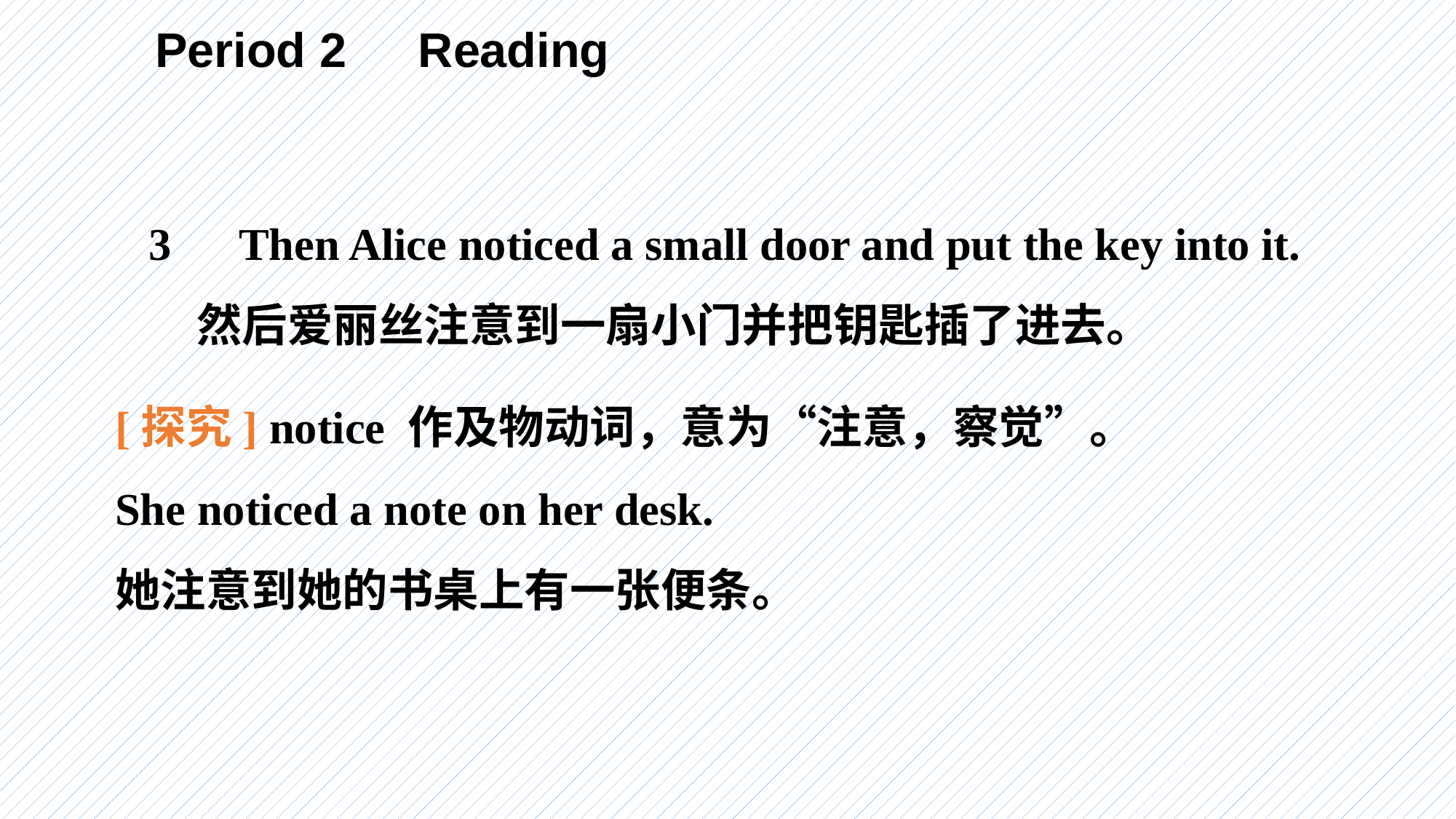

Period 2　Reading
　 3　Then Alice noticed a small door and put the key into it.
          然后爱丽丝注意到一扇小门并把钥匙插了进去。
[探究] notice 作及物动词，意为“注意，察觉”。
She noticed a note on her desk.
她注意到她的书桌上有一张便条。